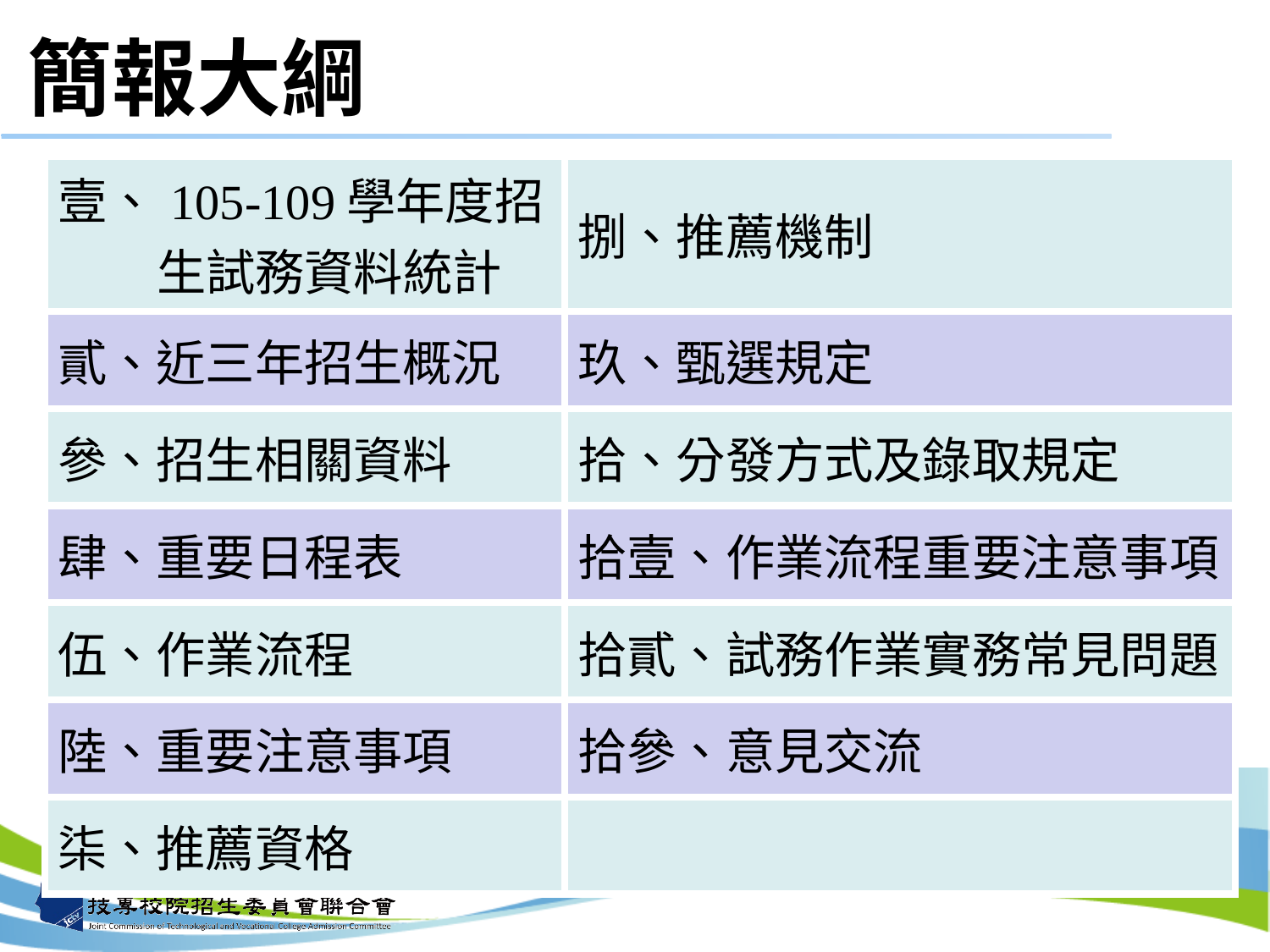

簡報大綱
| 壹、105-109學年度招生試務資料統計 | 捌、推薦機制 |
| --- | --- |
| 貳、近三年招生概況 | 玖、甄選規定 |
| 參、招生相關資料 | 拾、分發方式及錄取規定 |
| 肆、重要日程表 | 拾壹、作業流程重要注意事項 |
| 伍、作業流程 | 拾貳、試務作業實務常見問題 |
| 陸、重要注意事項 | 拾參、意見交流 |
| 柒、推薦資格 |  |
2